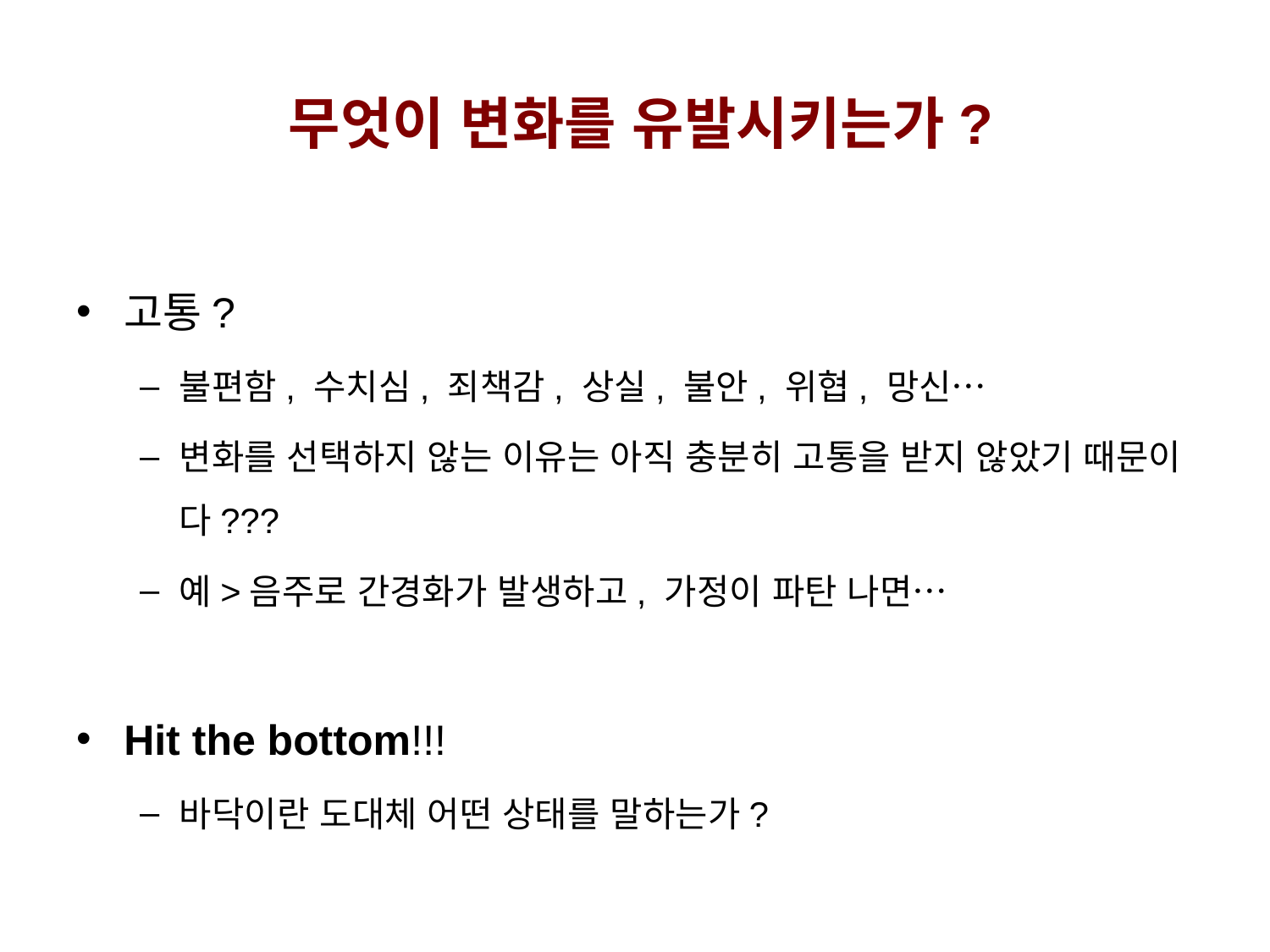

무엇이 변화를 유발시키는가?
고통?
불편함, 수치심, 죄책감, 상실, 불안, 위협, 망신…
변화를 선택하지 않는 이유는 아직 충분히 고통을 받지 않았기 때문이다???
예>음주로 간경화가 발생하고, 가정이 파탄 나면…

Hit the bottom!!!
바닥이란 도대체 어떤 상태를 말하는가?